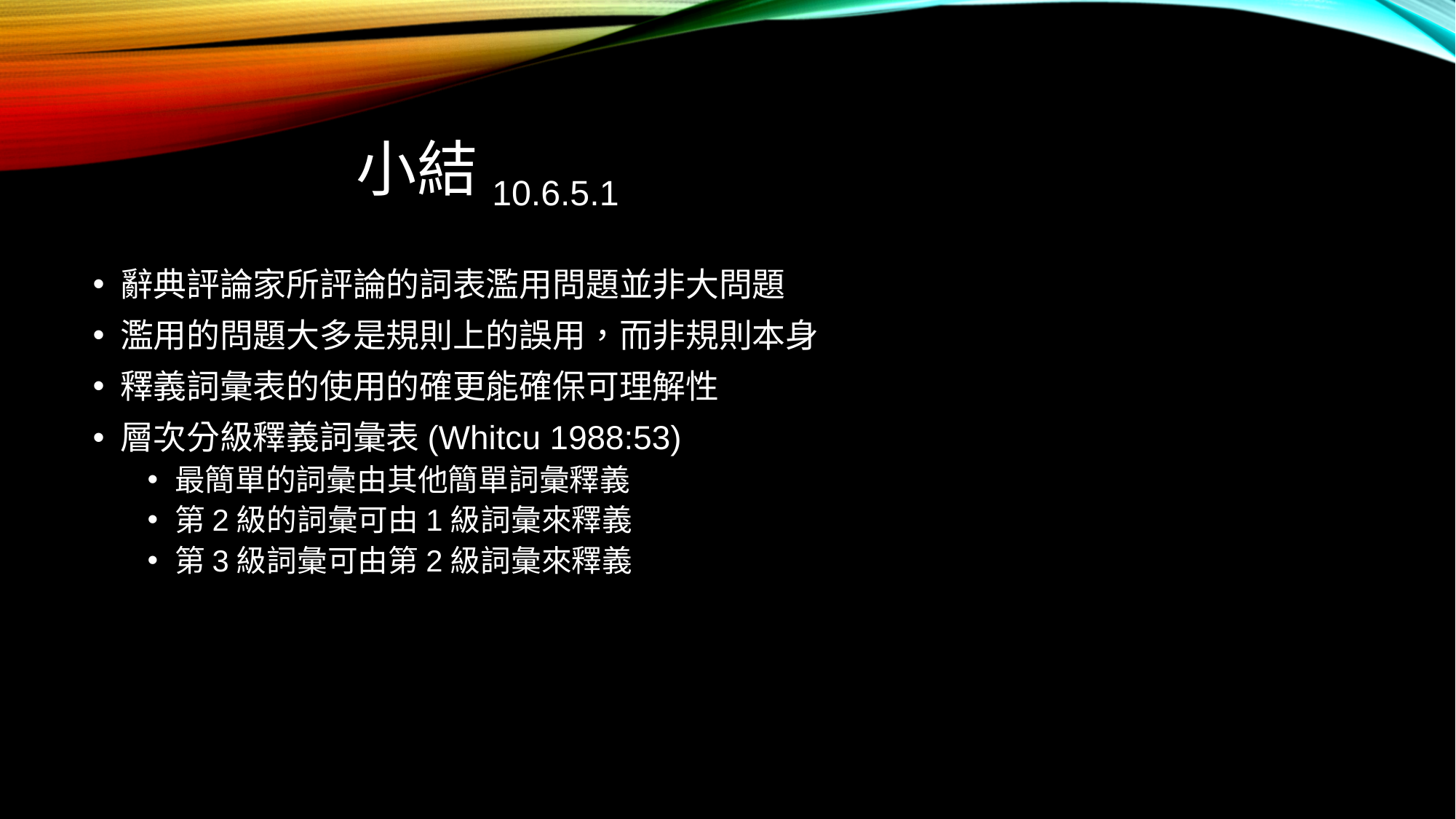

# 小結10.6.5.1
辭典評論家所評論的詞表濫用問題並非大問題
濫用的問題大多是規則上的誤用，而非規則本身
釋義詞彙表的使用的確更能確保可理解性
層次分級釋義詞彙表(Whitcu 1988:53)
最簡單的詞彙由其他簡單詞彙釋義
第2級的詞彙可由1級詞彙來釋義
第3級詞彙可由第2級詞彙來釋義